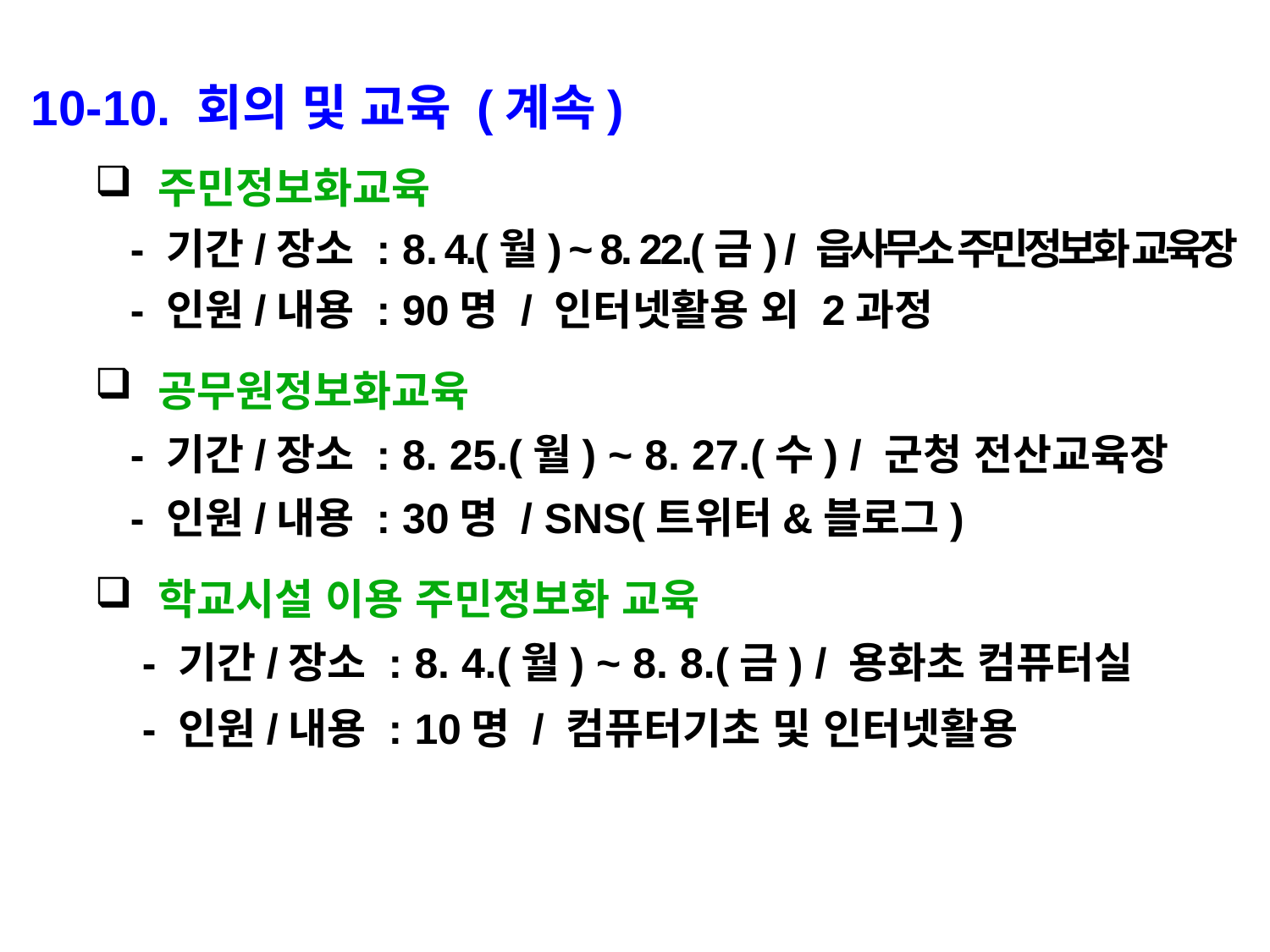

10-10. 회의 및 교육 (계속)

주민정보화교육
   - 기간/장소 : 8. 4.(월) ~ 8. 22.(금) / 읍사무소 주민정보화 교육장
   - 인원/내용 : 90명 / 인터넷활용 외 2과정

공무원정보화교육
   - 기간/장소 : 8. 25.(월) ~ 8. 27.(수) / 군청 전산교육장
   - 인원/내용 : 30명 / SNS(트위터&블로그)

학교시설 이용 주민정보화 교육
    - 기간/장소 : 8. 4.(월) ~ 8. 8.(금) / 용화초 컴퓨터실
    - 인원/내용 : 10명 / 컴퓨터기초 및 인터넷활용